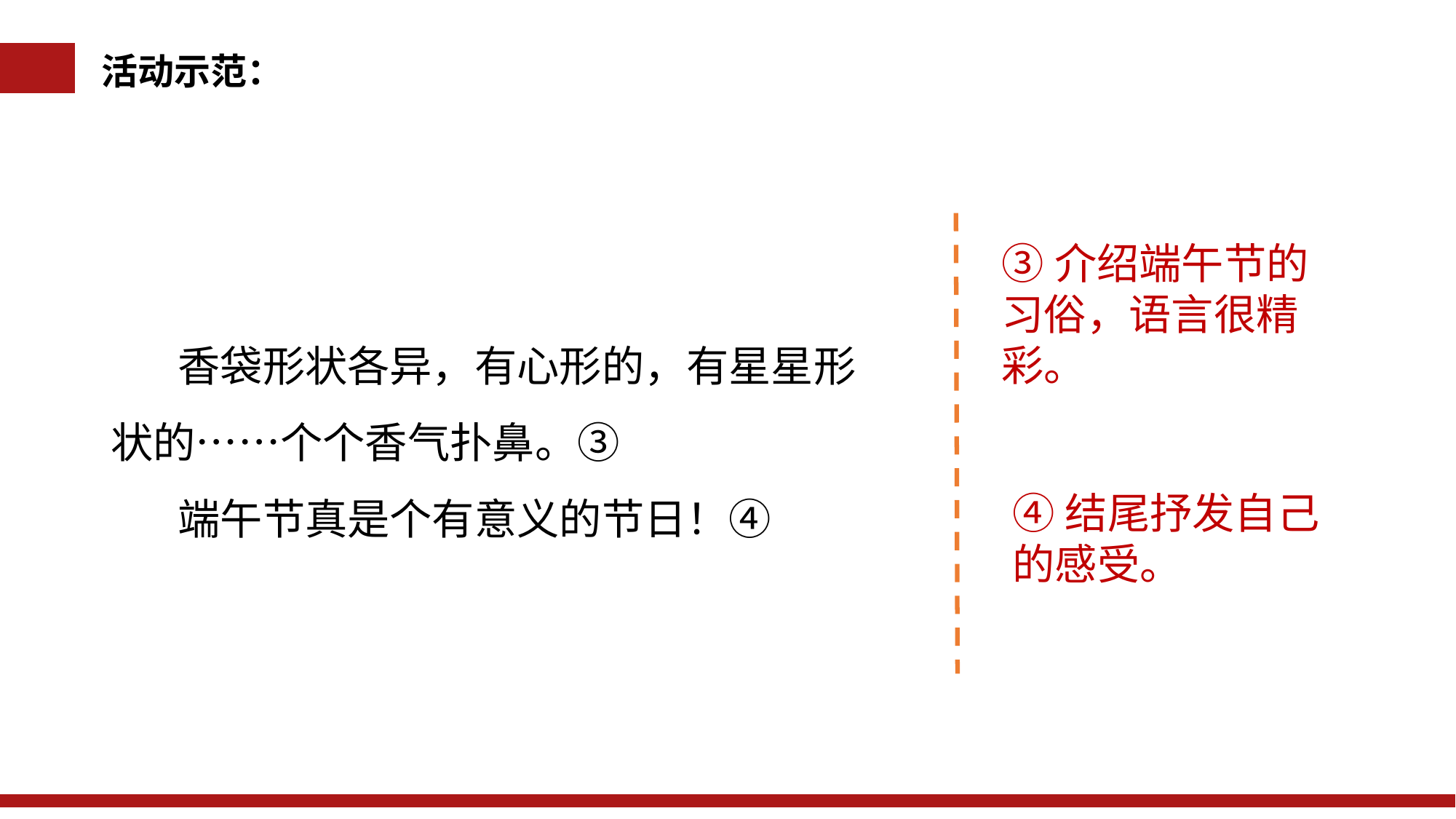

活动示范：
③介绍端午节的习俗，语言很精彩。
      香袋形状各异，有心形的，有星星形状的……个个香气扑鼻。③
      端午节真是个有意义的节日！④
④结尾抒发自己的感受。